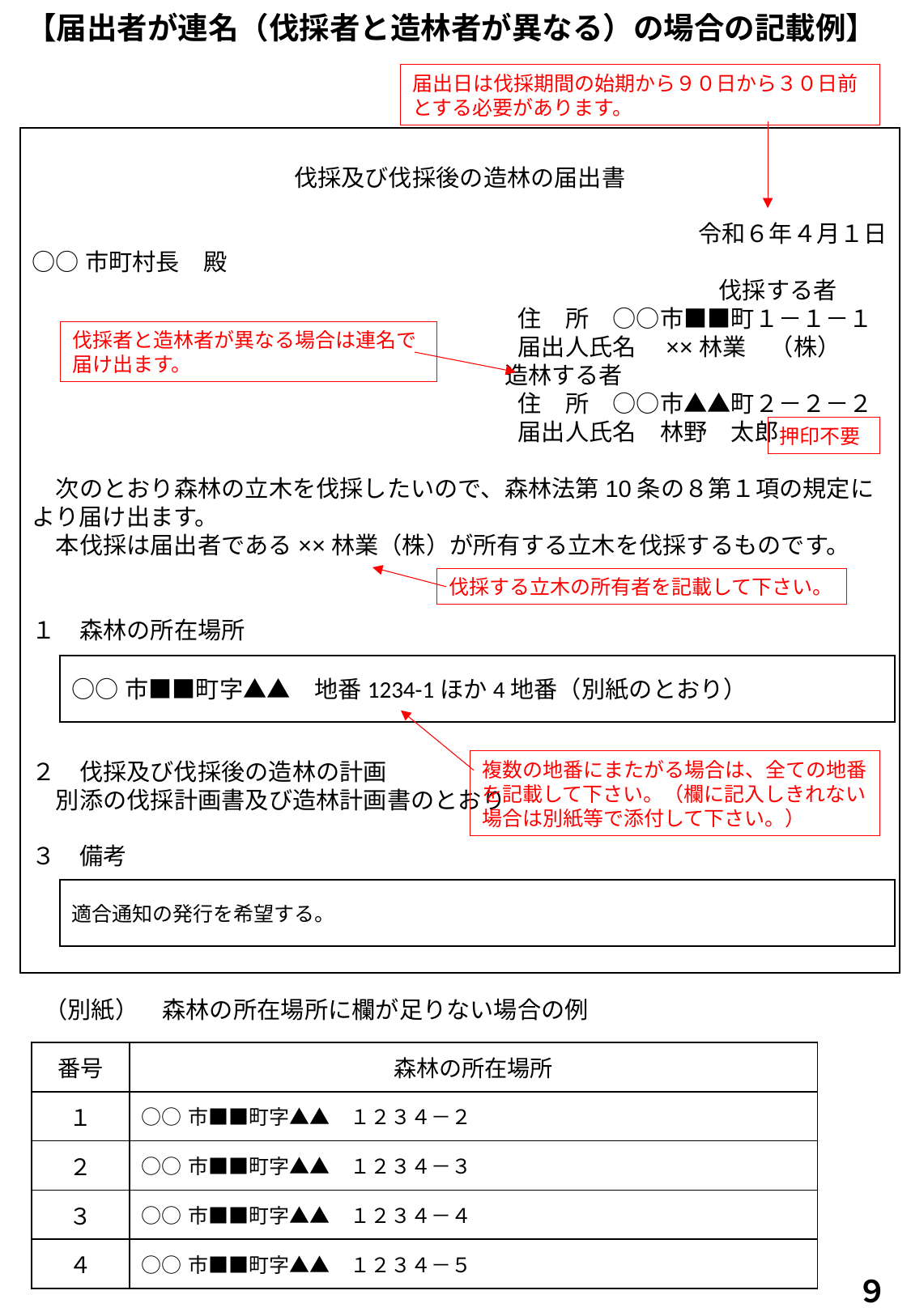

# 【届出者が連名（伐採者と造林者が異なる）の場合の記載例】
届出日は伐採期間の始期から９０日から３０日前とする必要があります。
告4,マP39‐3・P43-4

伐採及び伐採後の造林の届出書

令和６年４月１日
○○市町村長　殿
　　　　　　　　　　　　　　　　　　　　　　　　　　　　　伐採する者
住　所　○○市■■町１－１－１
届出人氏名　××林業　（株）
　　造林する者
住　所　○○市▲▲町２－２－２
届出人氏名　林野　太郎

　次のとおり森林の立木を伐採したいので、森林法第10条の８第１項の規定により届け出ます。
　本伐採は届出者である××林業（株）が所有する立木を伐採するものです。

１　森林の所在場所

２　伐採及び伐採後の造林の計画
　別添の伐採計画書及び造林計画書のとおり

３　備考

伐採者と造林者が異なる場合は連名で届け出ます。
押印不要
伐採する立木の所有者を記載して下さい。
○○市■■町字▲▲　地番1234-1ほか4地番（別紙のとおり）
複数の地番にまたがる場合は、全ての地番を記載して下さい。（欄に記入しきれない場合は別紙等で添付して下さい。）
適合通知の発行を希望する。
（別紙）　森林の所在場所に欄が足りない場合の例
| 番号 | 森林の所在場所 |
| --- | --- |
| １ | ○○市■■町字▲▲　１２３４－２ |
| ２ | ○○市■■町字▲▲　１２３４－３ |
| ３ | ○○市■■町字▲▲　１２３４－４ |
| ４ | ○○市■■町字▲▲　１２３４－５ |
９